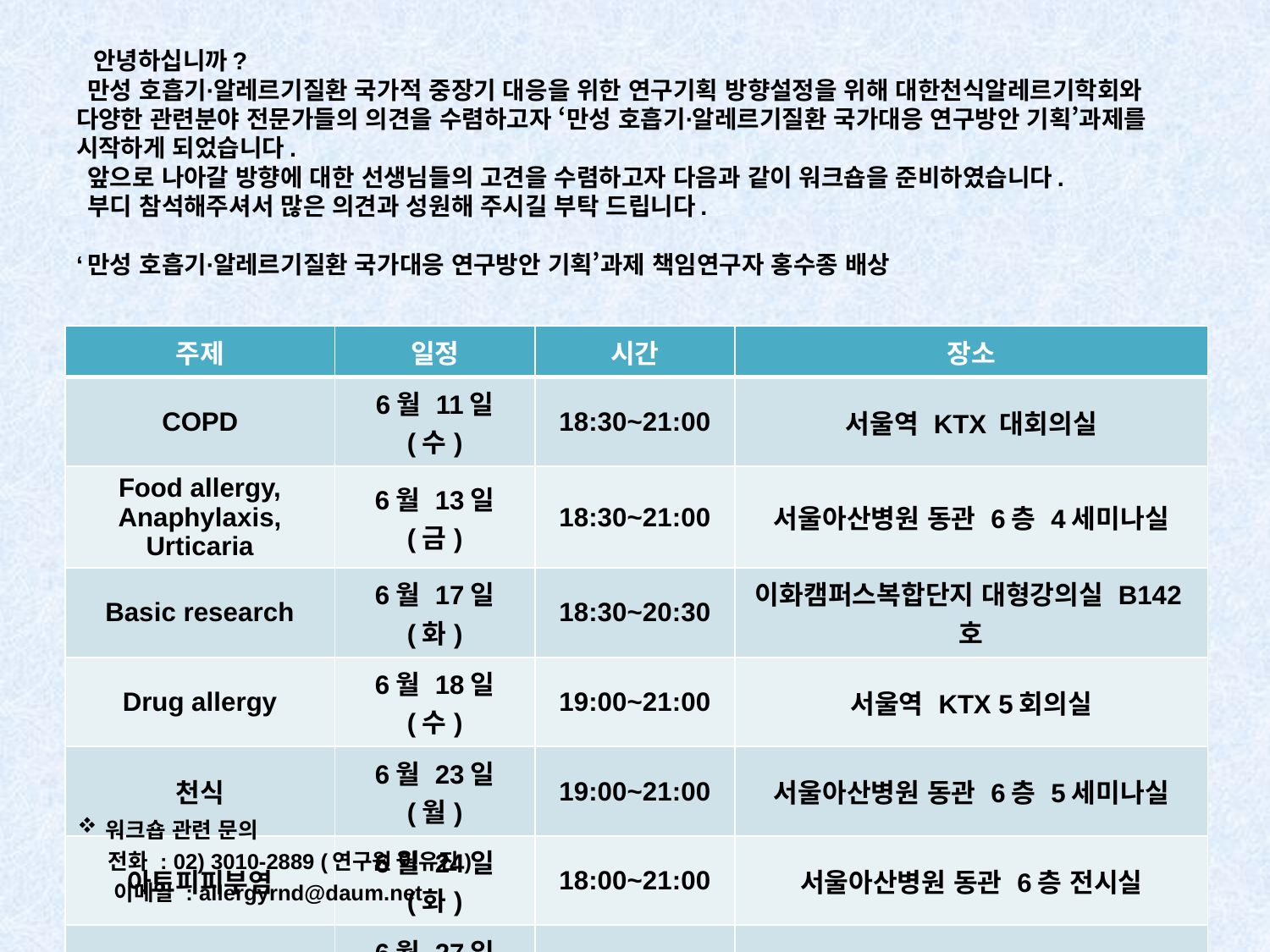

# 안녕하십니까? 만성 호흡기∙알레르기질환 국가적 중장기 대응을 위한 연구기획 방향설정을 위해 대한천식알레르기학회와 다양한 관련분야 전문가들의 의견을 수렴하고자 ‘만성 호흡기∙알레르기질환 국가대응 연구방안 기획’과제를 시작하게 되었습니다. 앞으로 나아갈 방향에 대한 선생님들의 고견을 수렴하고자 다음과 같이 워크숍을 준비하였습니다. 부디 참석해주셔서 많은 의견과 성원해 주시길 부탁 드립니다. ‘만성 호흡기∙알레르기질환 국가대응 연구방안 기획’과제 책임연구자 홍수종 배상
| 주제 | 일정 | 시간 | 장소 |
| --- | --- | --- | --- |
| COPD | 6월 11일 (수) | 18:30~21:00 | 서울역 KTX 대회의실 |
| Food allergy, Anaphylaxis, Urticaria | 6월 13일 (금) | 18:30~21:00 | 서울아산병원 동관 6층 4세미나실 |
| Basic research | 6월 17일 (화) | 18:30~20:30 | 이화캠퍼스복합단지 대형강의실 B142호 |
| Drug allergy | 6월 18일 (수) | 19:00~21:00 | 서울역 KTX 5회의실 |
| 천식 | 6월 23일 (월) | 19:00~21:00 | 서울아산병원 동관 6층 5세미나실 |
| 아토피피부염 | 6월 24일 (화) | 18:00~21:00 | 서울아산병원 동관 6층 전시실 |
| 기후변화와 환경 | 6월 27일 (금) | 18:00~21:00 | 서울아산병원 동관 6층 4세미나실 |
 워크숍 관련 문의
     전화 : 02) 3010-2889 (연구원 이유진)
     이메일 : allergyrnd@daum.net